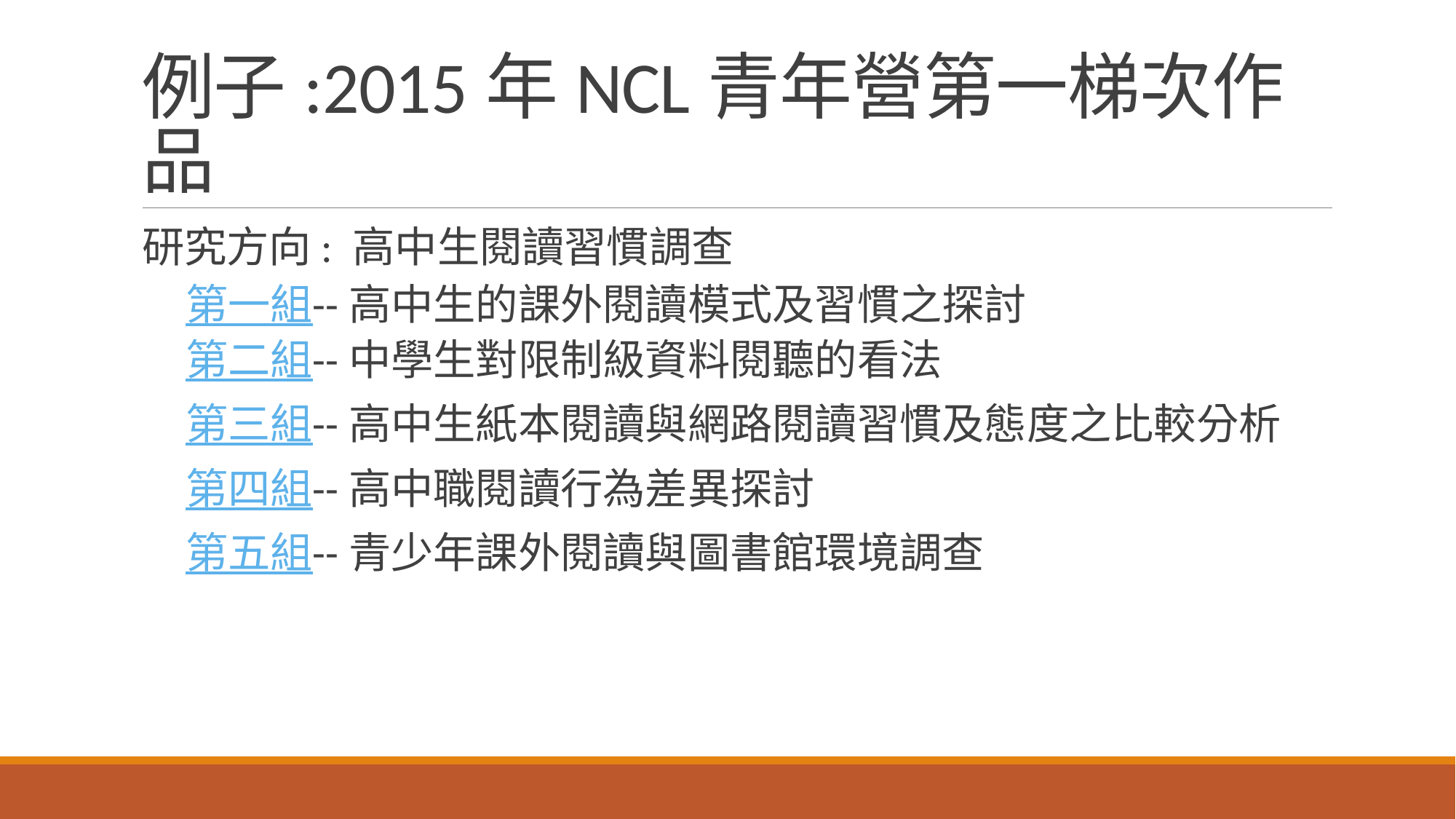

# 例子:2015年NCL青年營第一梯次作品
研究方向: 高中生閱讀習慣調查
第一組--高中生的課外閱讀模式及習慣之探討
第二組--中學生對限制級資料閱聽的看法
第三組--高中生紙本閱讀與網路閱讀習慣及態度之比較分析
第四組--高中職閱讀行為差異探討
第五組--青少年課外閱讀與圖書館環境調查